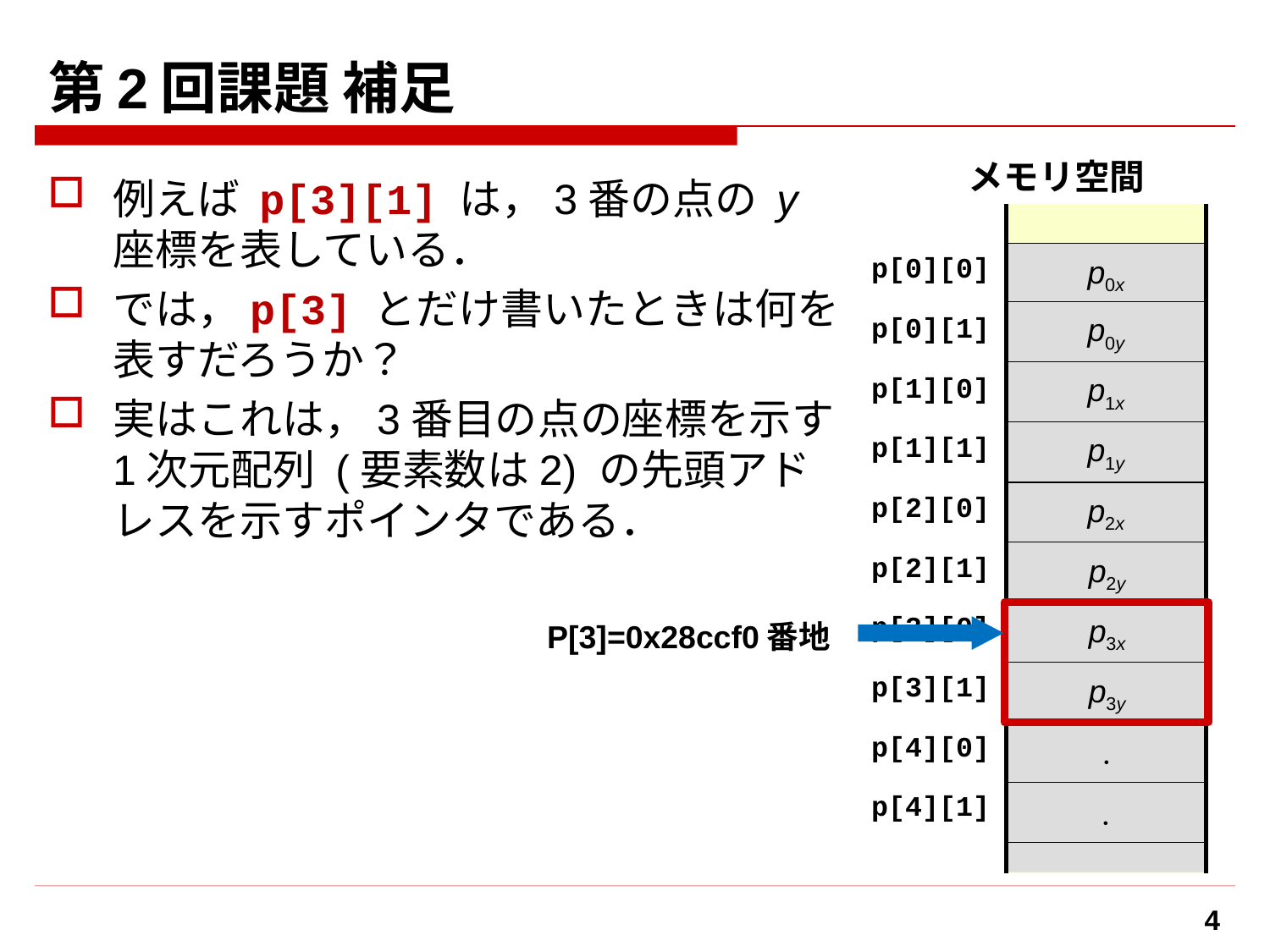

# 第2回課題 補足
メモリ空間
例えば p[3][1] は，3番の点の y 座標を表している．
では，p[3] とだけ書いたときは何を表すだろうか？
実はこれは，3番目の点の座標を示す
1次元配列 (要素数は2) の先頭アドレスを示すポインタである．

p[0][0]
p0x
p0y
p[0][1]
p1x
p[1][0]
p1y
p[1][1]
p2x
p[2][0]
p2y
p[2][1]

p3x
p[3][0]
P[3]=0x28ccf0番地

p3y
p[3][1]
・
p[4][0]
p[4][1]
・

4